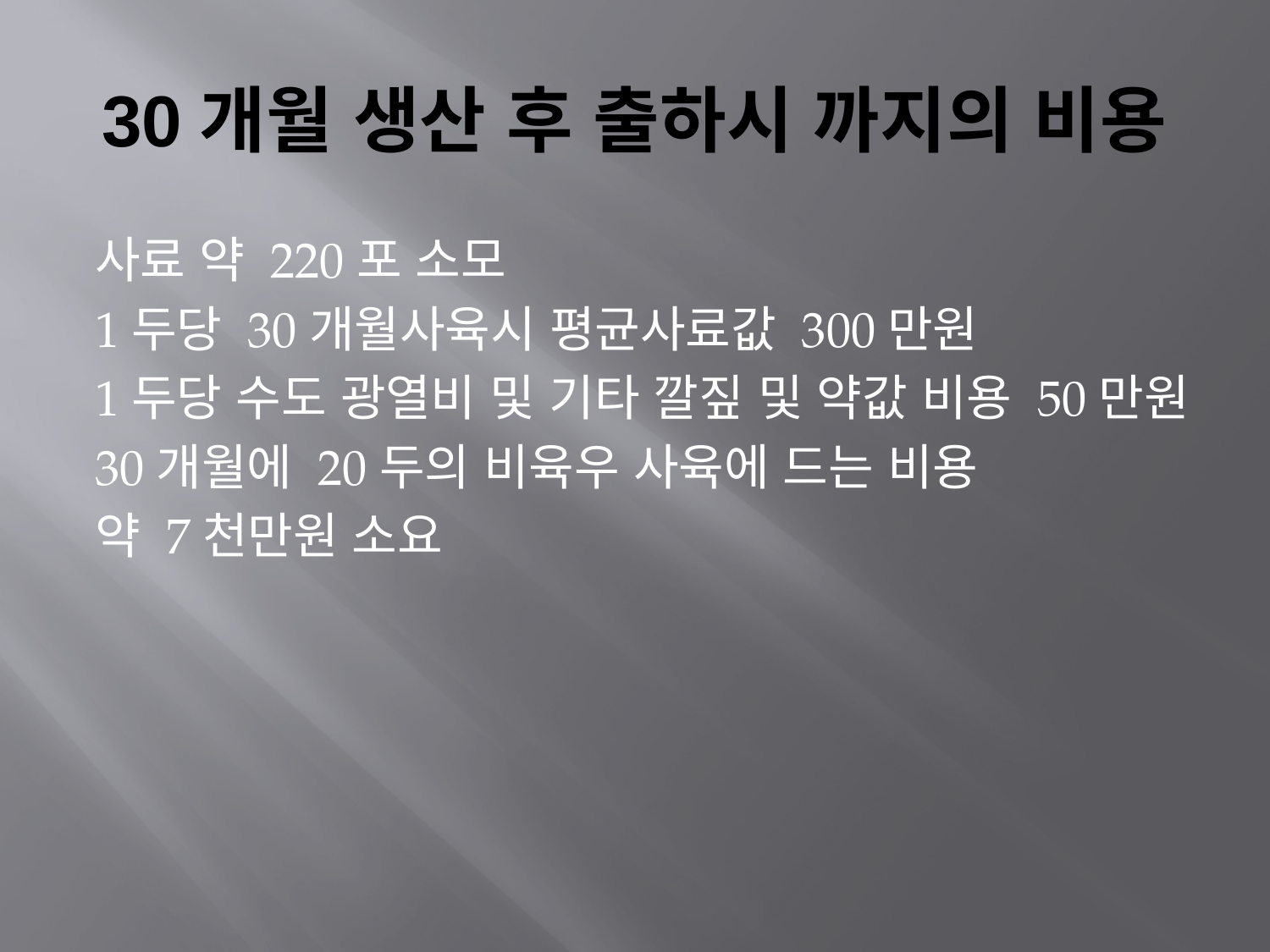

# 30개월 생산 후 출하시 까지의 비용
사료 약 220포 소모
1두당 30개월사육시 평균사료값 300만원
1두당 수도 광열비 및 기타 깔짚 및 약값 비용 50만원
30개월에 20두의 비육우 사육에 드는 비용
약 7천만원 소요